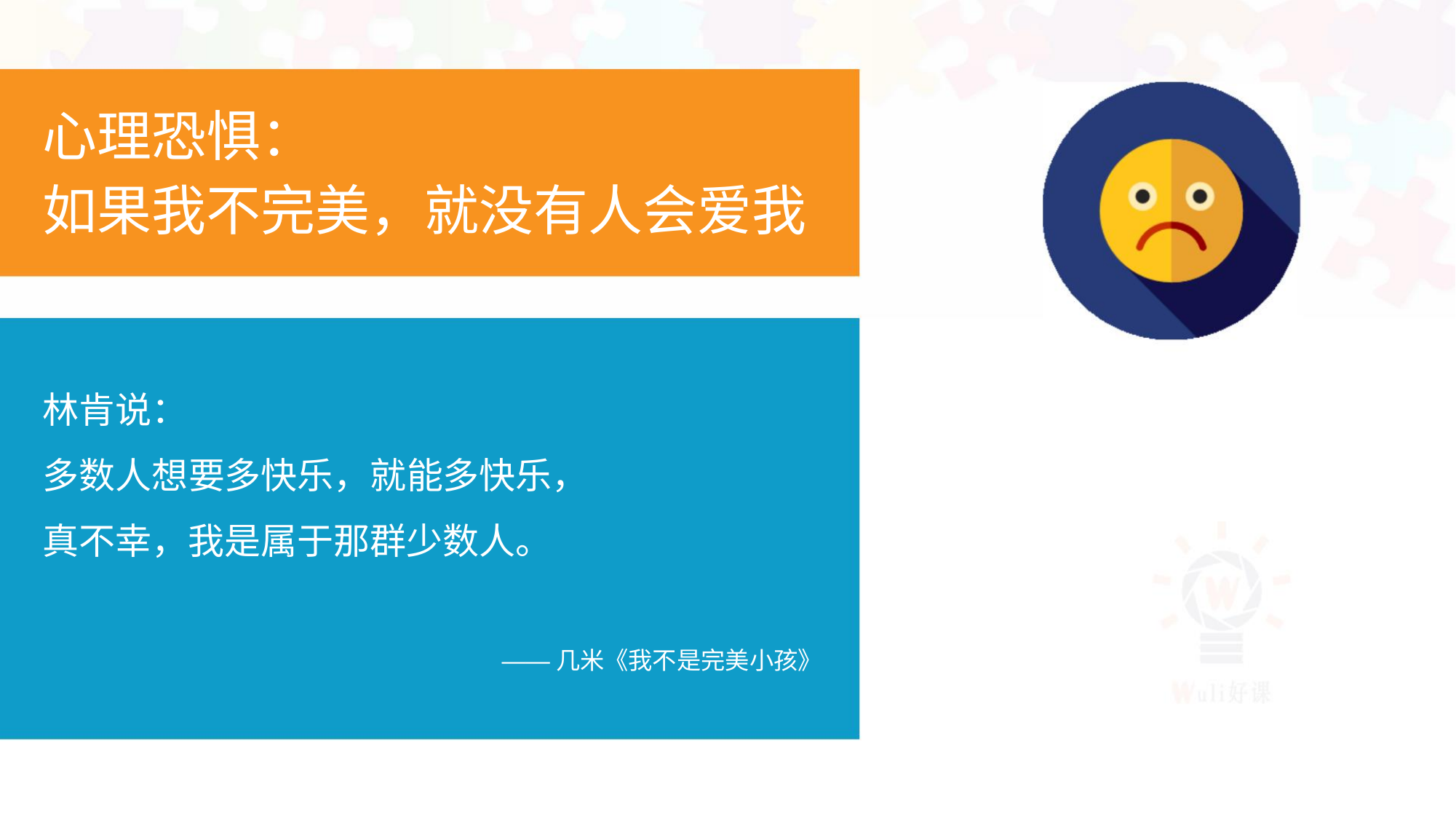

心理恐惧：
如果我不完美，就没有人会爱我
林肯说：
多数人想要多快乐，就能多快乐，
真不幸，我是属于那群少数人。
——几米《我不是完美小孩》